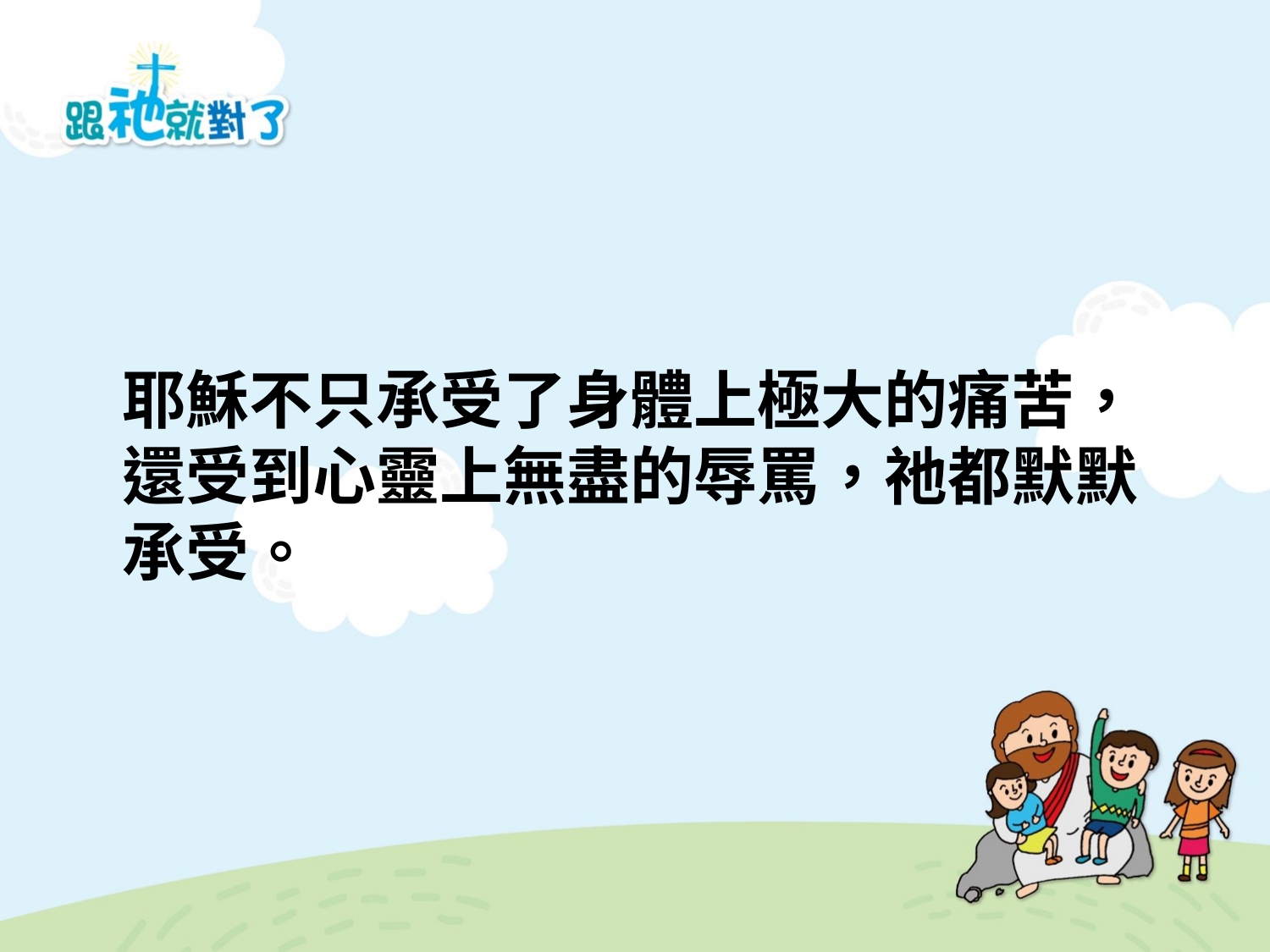

耶穌不只承受了身體上極大的痛苦，還受到心靈上無盡的辱罵，祂都默默承受。